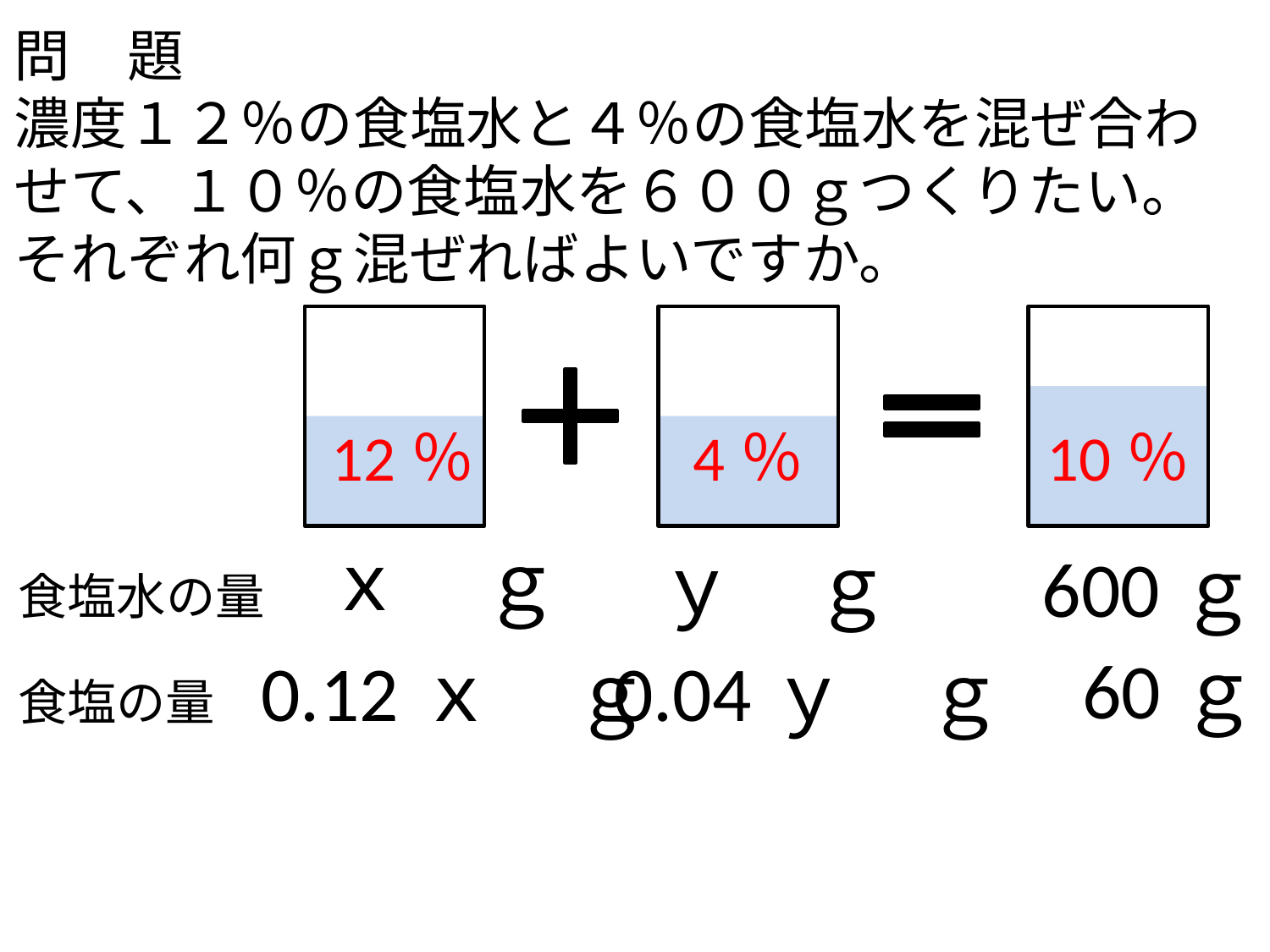

# 問　題 濃度１２％の食塩水と４％の食塩水を混ぜ合わせて、１０％の食塩水を６００ｇつくりたい。それぞれ何ｇ混ぜればよいですか。

10％
4％
12％

ｘ　ｇ
ｙ　ｇ
600ｇ
食塩水の量
60ｇ
0.12ｘ　ｇ
0.04ｙ　ｇ
食塩の量